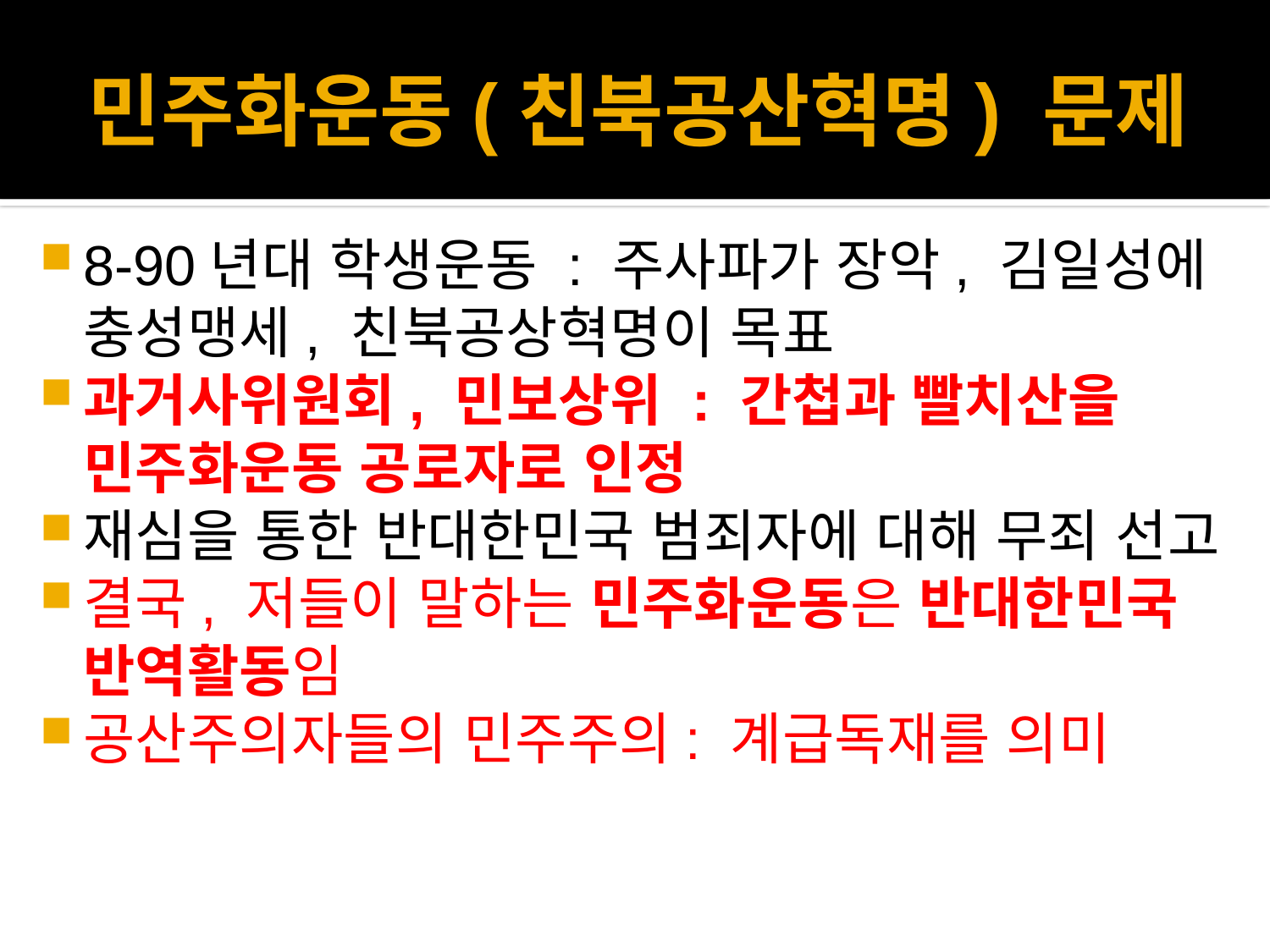

# 민주화운동(친북공산혁명) 문제
8-90년대 학생운동 : 주사파가 장악, 김일성에 충성맹세, 친북공상혁명이 목표
과거사위원회, 민보상위 : 간첩과 빨치산을 민주화운동 공로자로 인정
재심을 통한 반대한민국 범죄자에 대해 무죄 선고
결국, 저들이 말하는 민주화운동은 반대한민국 반역활동임
공산주의자들의 민주주의: 계급독재를 의미